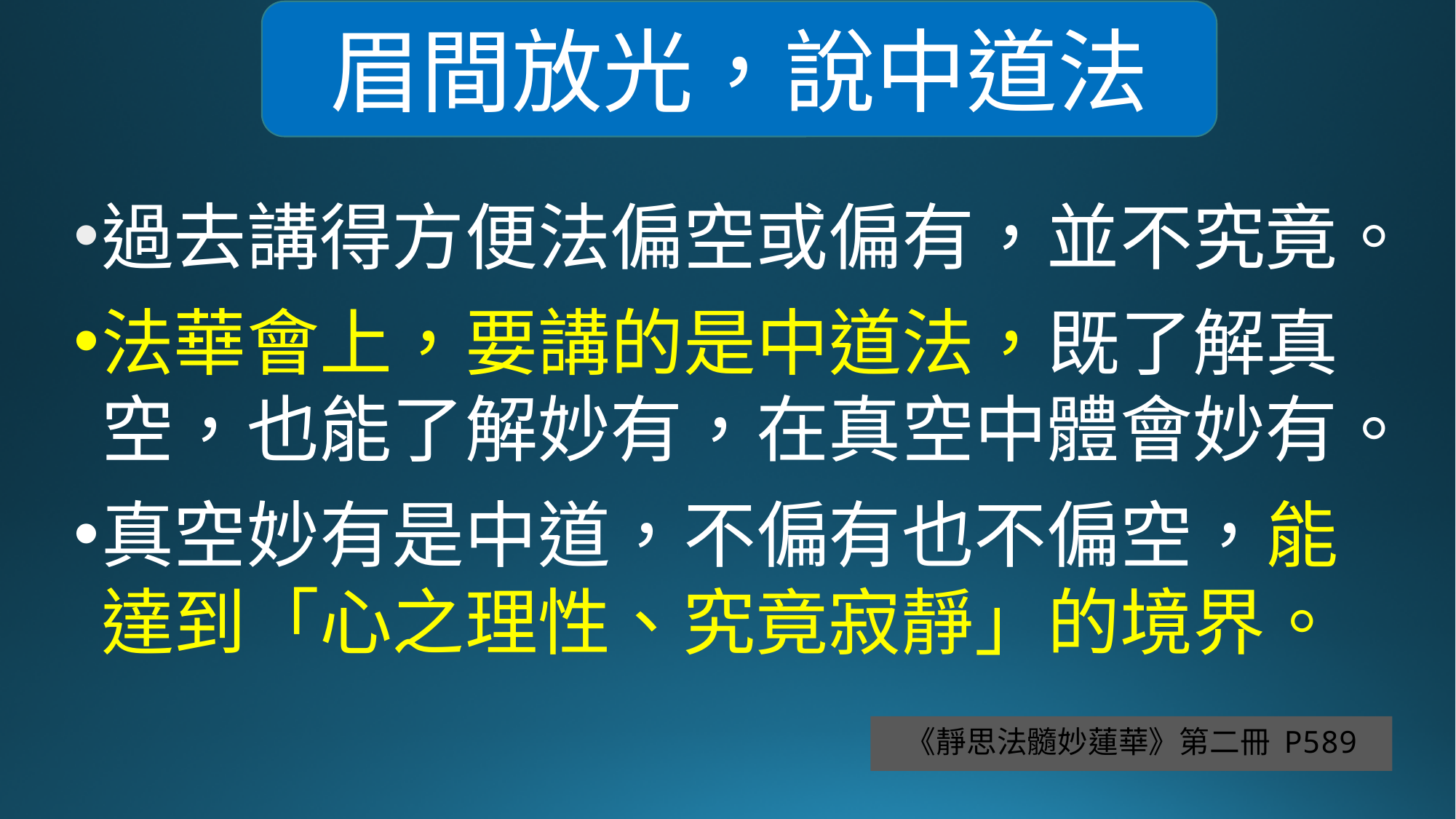

眉間放光，說中道法
過去講得方便法偏空或偏有，並不究竟。
法華會上，要講的是中道法，既了解真空，也能了解妙有，在真空中體會妙有。
真空妙有是中道，不偏有也不偏空，能達到「心之理性、究竟寂靜」的境界。
# 《靜思法髓妙蓮華》第二冊 P589